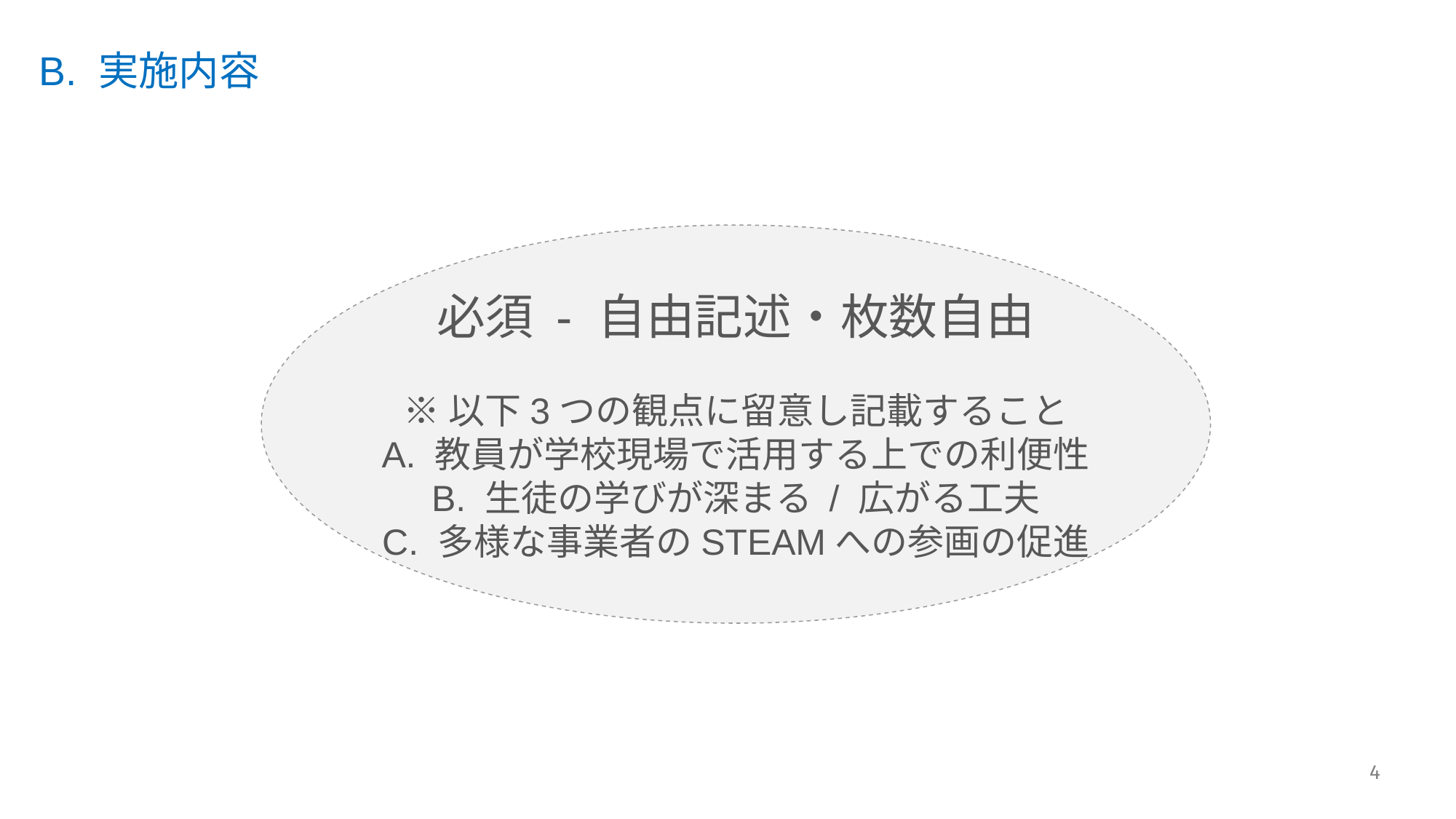

B. 実施内容
必須 - 自由記述・枚数自由

※以下3つの観点に留意し記載すること
A. 教員が学校現場で活用する上での利便性
B. 生徒の学びが深まる / 広がる工夫
C. 多様な事業者のSTEAMへの参画の促進